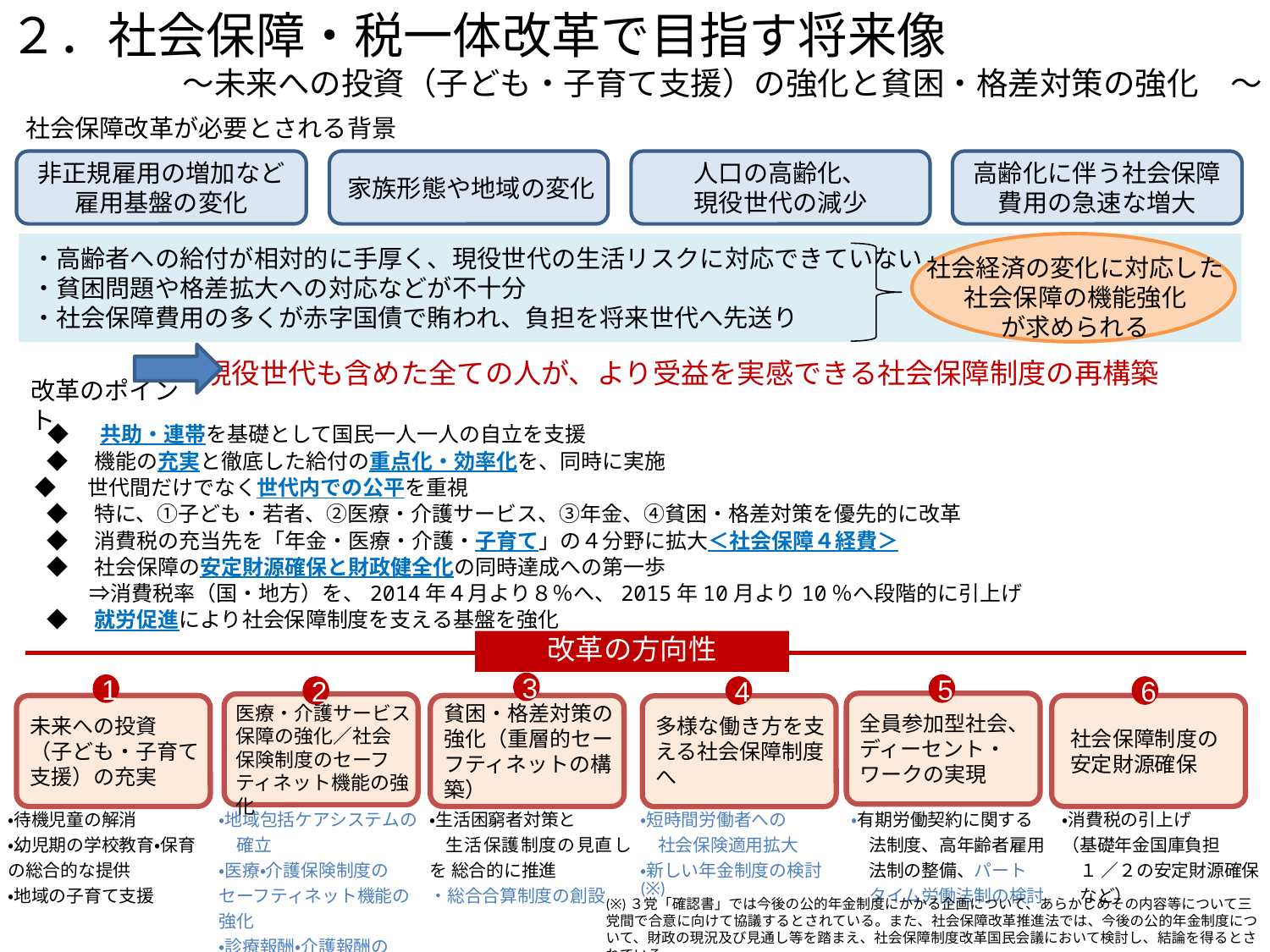

２．社会保障・税一体改革で目指す将来像
　　　　　　　～未来への投資（子ども・子育て支援）の強化と貧困・格差対策の強化　～
社会保障改革が必要とされる背景
非正規雇用の増加など
雇用基盤の変化
家族形態や地域の変化
人口の高齢化、
現役世代の減少
高齢化に伴う社会保障
費用の急速な増大

・高齢者への給付が相対的に手厚く、現役世代の生活リスクに対応できていない
・貧困問題や格差拡大への対応などが不十分
・社会保障費用の多くが赤字国債で賄われ、負担を将来世代へ先送り

社会経済の変化に対応した
社会保障の機能強化
が求められる

現役世代も含めた全ての人が、より受益を実感できる社会保障制度の再構築
改革のポイント

    ◆　 共助・連帯を基礎として国民一人一人の自立を支援
　◆ 　機能の充実と徹底した給付の重点化・効率化を、同時に実施
  ◆ 　世代間だけでなく世代内での公平を重視
　◆ 　特に、①子ども・若者、②医療・介護サービス、③年金、④貧困・格差対策を優先的に改革
　◆ 　消費税の充当先を「年金・医療・介護・子育て」の４分野に拡大＜社会保障４経費＞
　◆ 　社会保障の安定財源確保と財政健全化の同時達成への第一歩
　　　⇒消費税率（国・地方）を、2014年４月より８％へ、2015年10月より10％へ段階的に引上げ
　◆　 就労促進により社会保障制度を支える基盤を強化
改革の方向性
3
1
5
2
4
6
全員参加型社会、ディーセント・ワークの実現

未来への投資
（子ども・子育て支援）の充実
貧困・格差対策の
強化（重層的セーフティネットの構築）
社会保障制度の
安定財源確保
多様な働き方を支える社会保障制度へ
医療・介護サービス保障の強化／社会
保険制度のセーフティネット機能の強化
| ・待機児童の解消 ・幼児期の学校教育・保育の総合的な提供 ・地域の子育て支援 | ・地域包括ケアシステムの 　確立 ・医療・介護保険制度のセーフティネット機能の強化 ・診療報酬・介護報酬の 同時改定 | ・生活困窮者対策と 生活保護制度の見直しを 総合的に推進 ・総合合算制度の創設 | ・短時間労働者への 　社会保険適用拡大 ・新しい年金制度の検討(※) | ・有期労働契約に関する 　法制度、高年齢者雇用 　法制の整備、パート 　タイム労働法制の検討 | ・消費税の引上げ （基礎年金国庫負担 　１ ／２の安定財源確保 　など） |
| --- | --- | --- | --- | --- | --- |
(※)３党「確認書」では今後の公的年金制度にかかる企画について、あらかじめその内容等について三党間で合意に向けて協議するとされている。また、社会保障改革推進法では、今後の公的年金制度について、財政の現況及び見通し等を踏まえ、社会保障制度改革国民会議において検討し、結論を得るとされている。